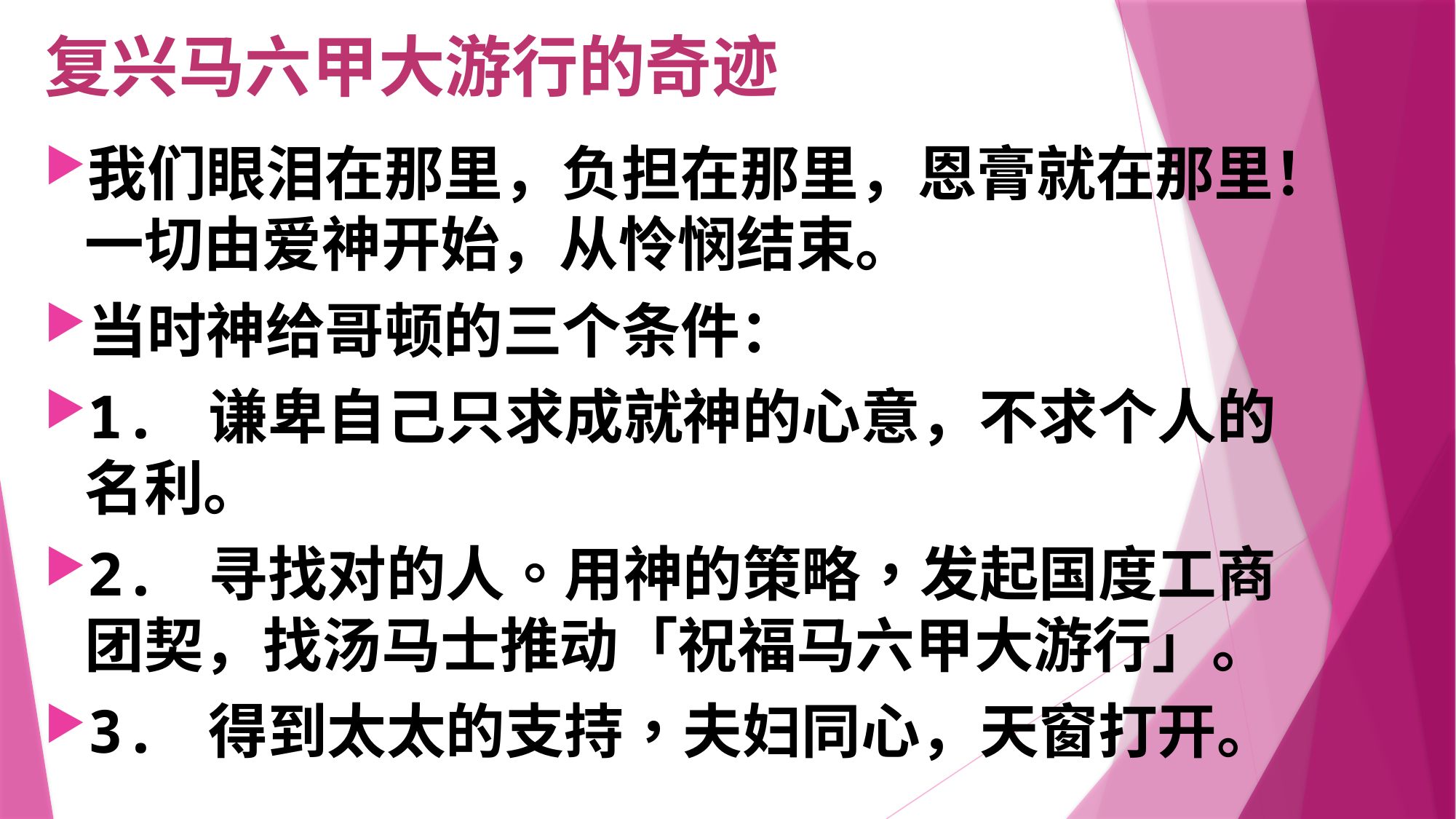

# 复兴马六甲大游行的奇迹
我们眼泪在那里，负担在那里，恩膏就在那里！一切由爱神开始，从怜悯结束。
当时神给哥顿的三个条件：
1. 谦卑自己只求成就神的心意，不求个人的名利。
2. 寻找对的人。用神的策略，发起国度工商团契，找汤马士推动「祝福马六甲大游行」。
3. 得到太太的支持，夫妇同心，天窗打开。